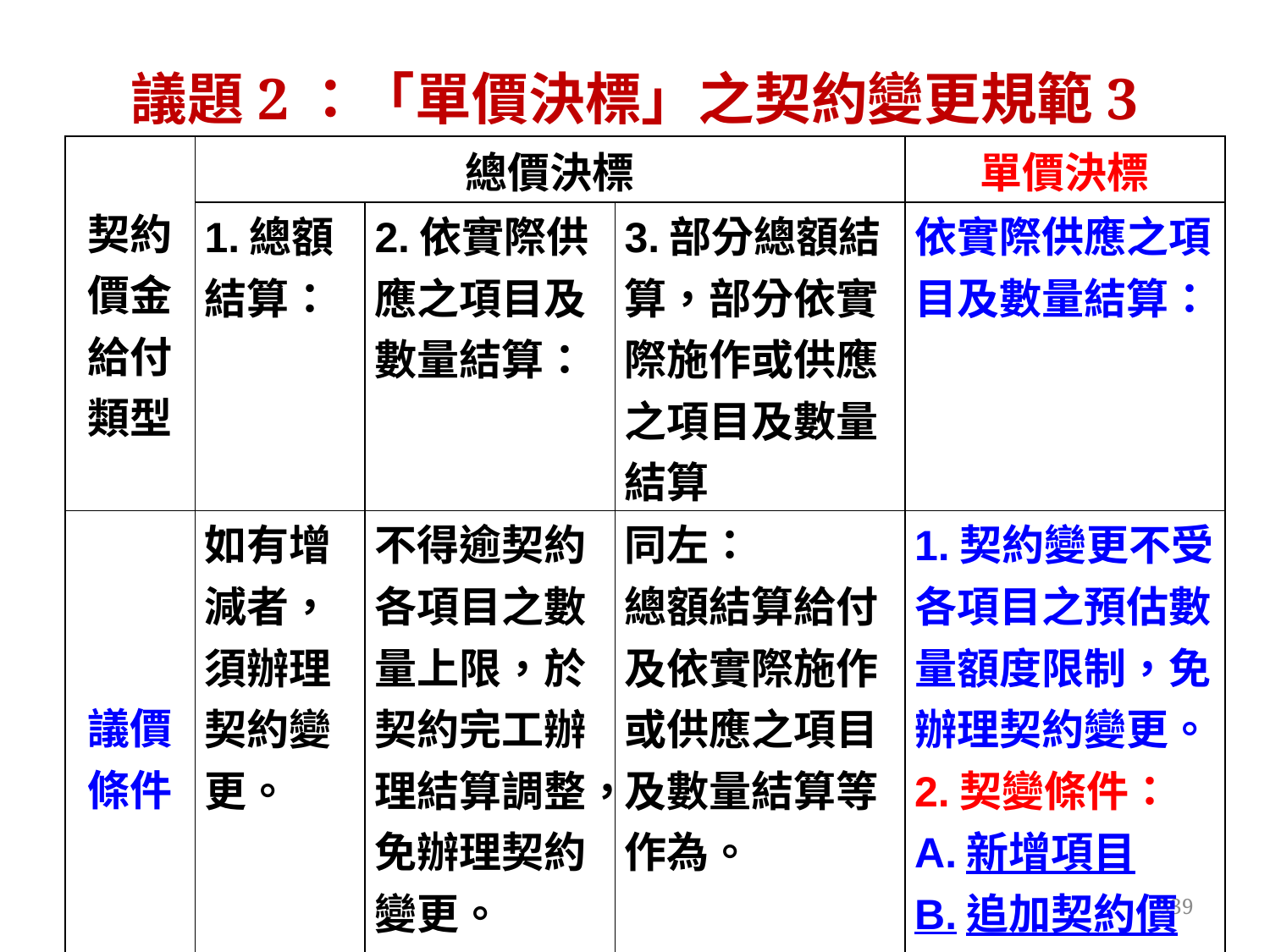

# 議題2：「單價決標」之契約變更規範3
| 契約 價金 給付 類型 | 總價決標 |  |  | 單價決標 |
| --- | --- | --- | --- | --- |
|  | 1.總額 結算： | 2.依實際供應之項目及數量結算： | 3.部分總額結算，部分依實際施作或供應之項目及數量結算 | 依實際供應之項目及數量結算： |
| 議價 條件 | 如有增減者，須辦理契約變更。 | 不得逾契約各項目之數量上限，於契約完工辦理結算調整，免辦理契約變更。 | 同左： 總額結算給付及依實際施作或供應之項目及數量結算等作為。 | 1.契約變更不受各項目之預估數量額度限制，免辦理契約變更。 2.契變條件： A.新增項目 B.追加契約價金。 |
339